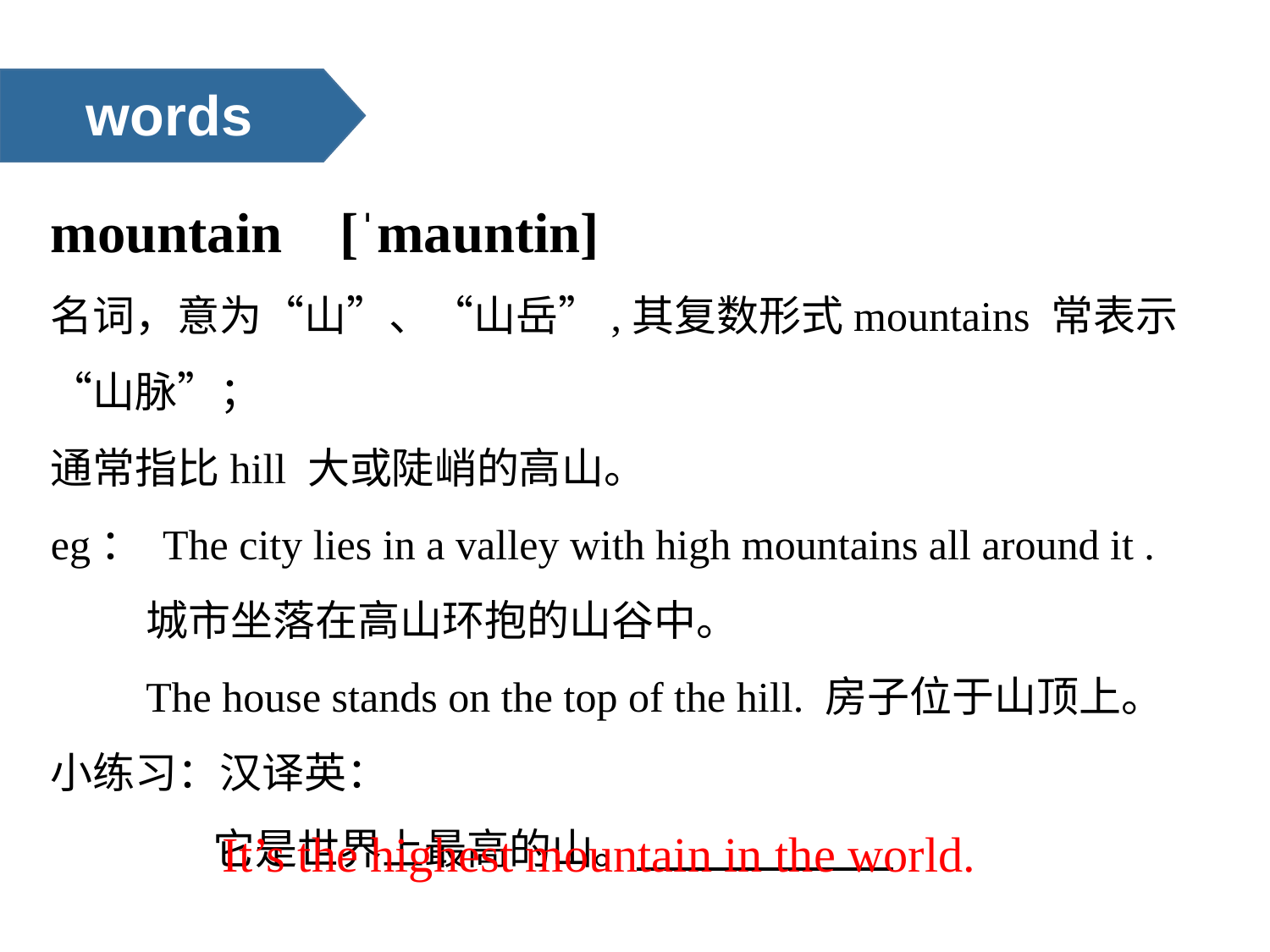

words
mountain    [ˈmauntin]
名词，意为“山”、“山岳”,其复数形式mountains 常表示 “山脉”；
通常指比hill 大或陡峭的高山。
eg： The city lies in a valley with high mountains all around it .
         城市坐落在高山环抱的山谷中。
         The house stands on the top of the hill. 房子位于山顶上。
小练习：汉译英：
                它是世界上最高的山。
It’s the highest mountain in the world.